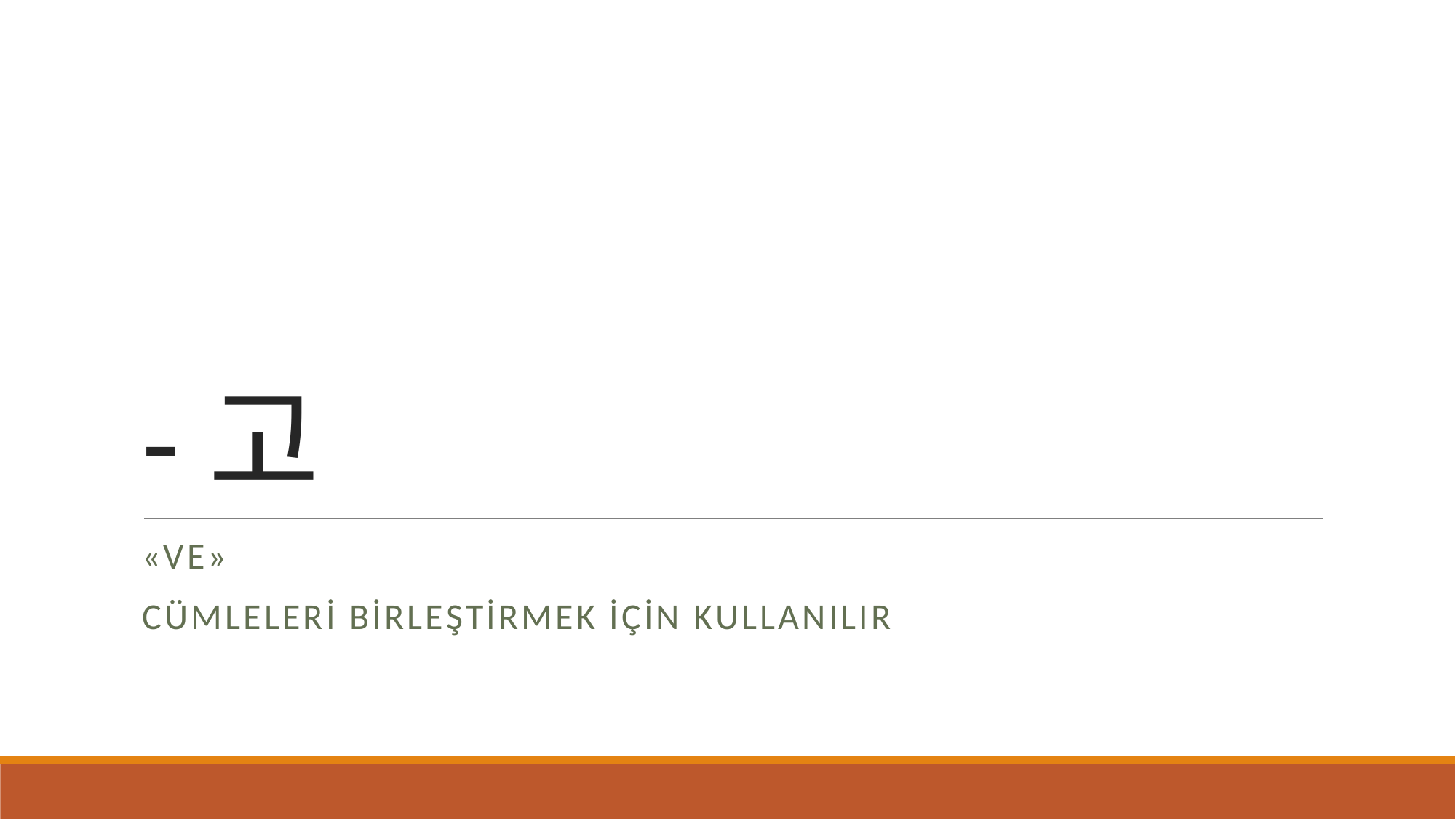

# -고
«ve»
Cümleleri birleştirmek için kullanılır